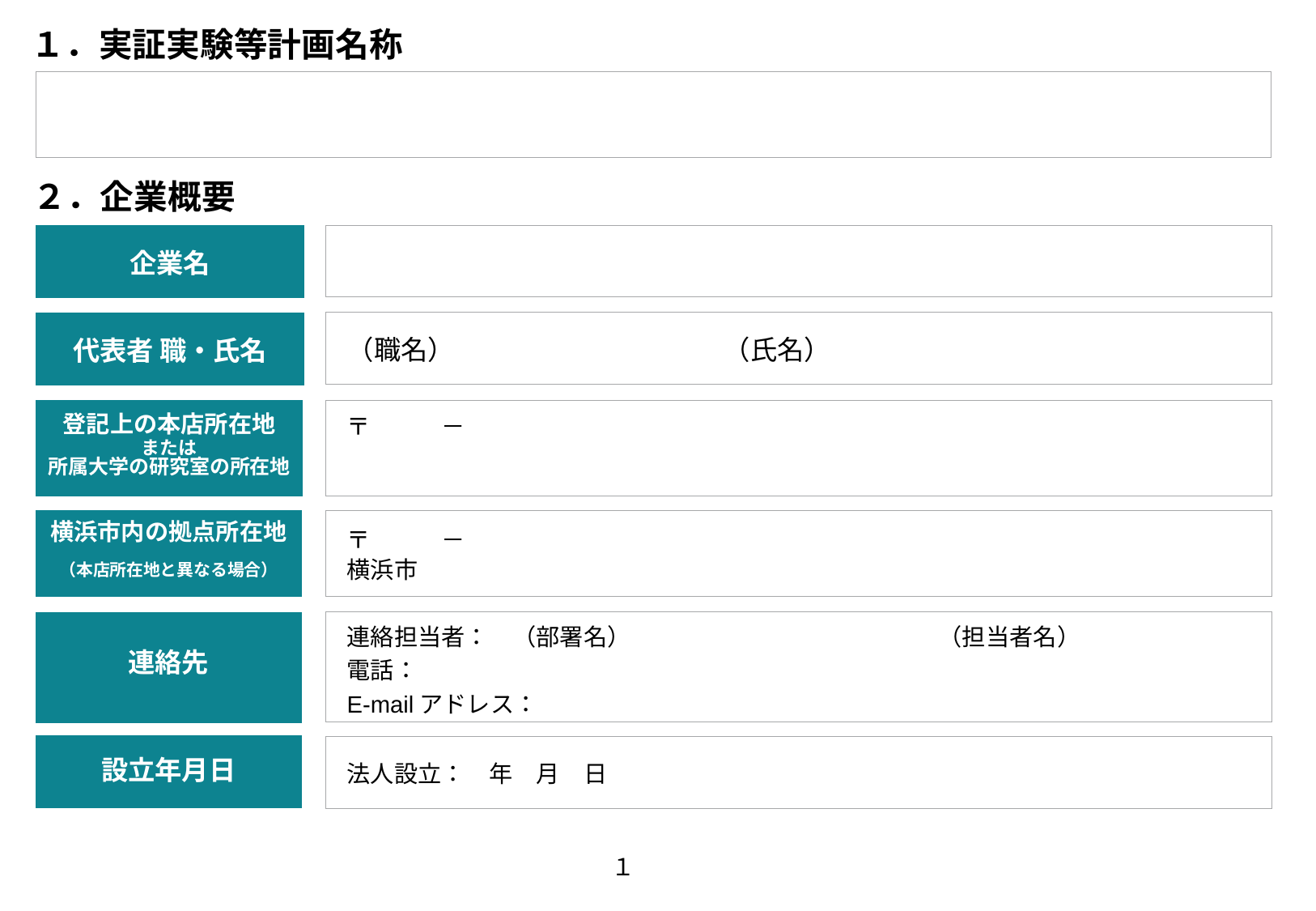

１．実証実験等計画名称

２．企業概要

企業名
（職名）　　　　　　　　　　（氏名）
代表者 職・氏名
登記上の本店所在地
または
所属大学の研究室の所在地
〒　　　－
横浜市内の拠点所在地

（本店所在地と異なる場合）
〒　　　－
横浜市
連絡担当者：　（部署名）　　　　　　　　　　　　　（担当者名）
電話：
E-mailアドレス：
連絡先
設立年月日
法人設立：　年　月　日
１